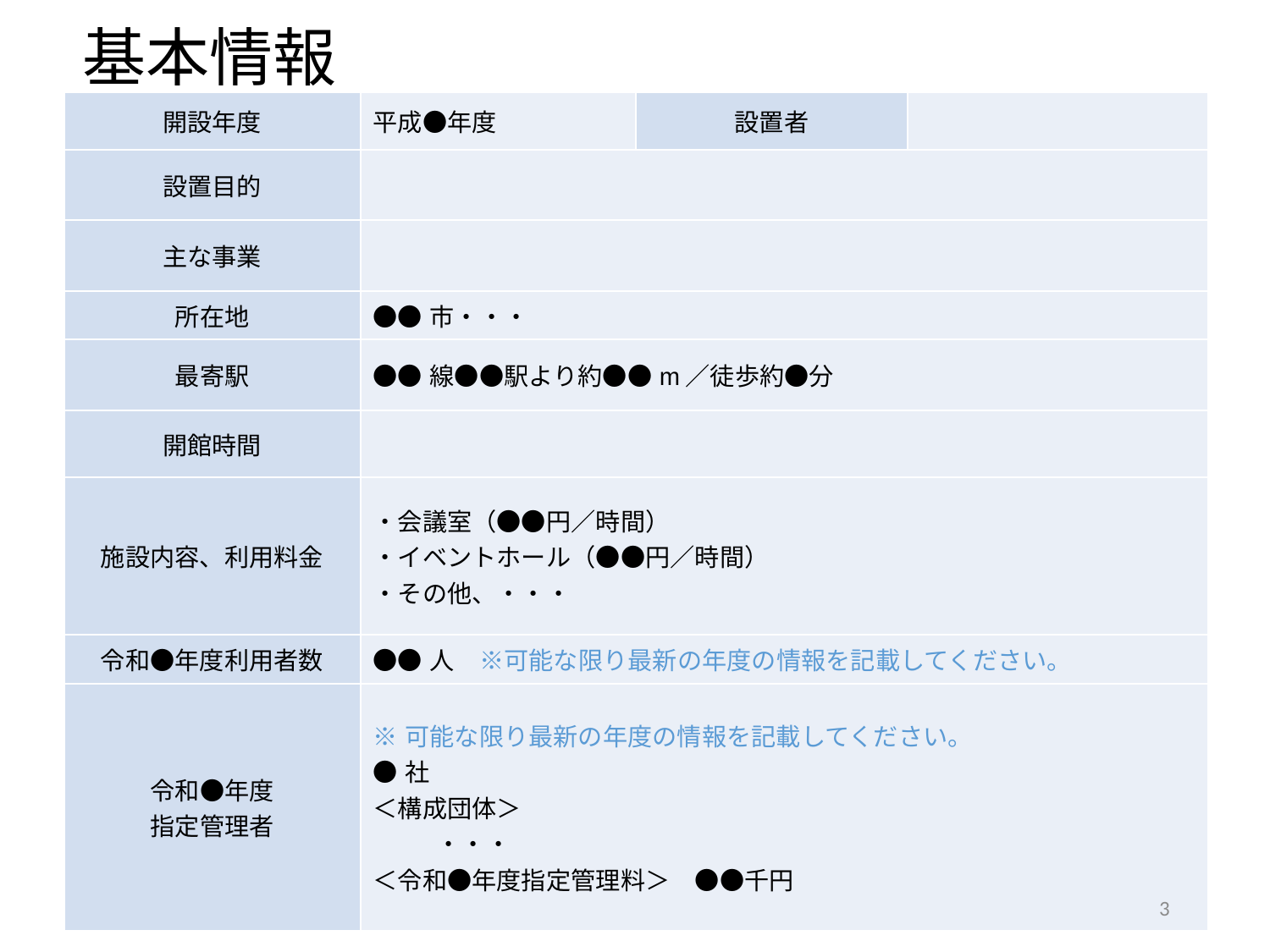

基本情報
| 開設年度 | 平成●年度 | 設置者 |  |
| --- | --- | --- | --- |
| 設置目的 |  |  |  |
| 主な事業 |  |  |  |
| 所在地 | ●●市・・・ |  |  |
| 最寄駅 | ●●線●●駅より約●●m／徒歩約●分 |  |  |
| 開館時間 |  |  |  |
| 施設内容、利用料金 | ・会議室（●●円／時間） ・イベントホール（●●円／時間） ・その他、・・・ |  |  |
| 令和●年度利用者数 | ●●人　※可能な限り最新の年度の情報を記載してください。 |  |  |
| 令和●年度 指定管理者 | ※可能な限り最新の年度の情報を記載してください。 ●社 ＜構成団体＞ ・・・ ＜令和●年度指定管理料＞　●●千円 |  |  |

3